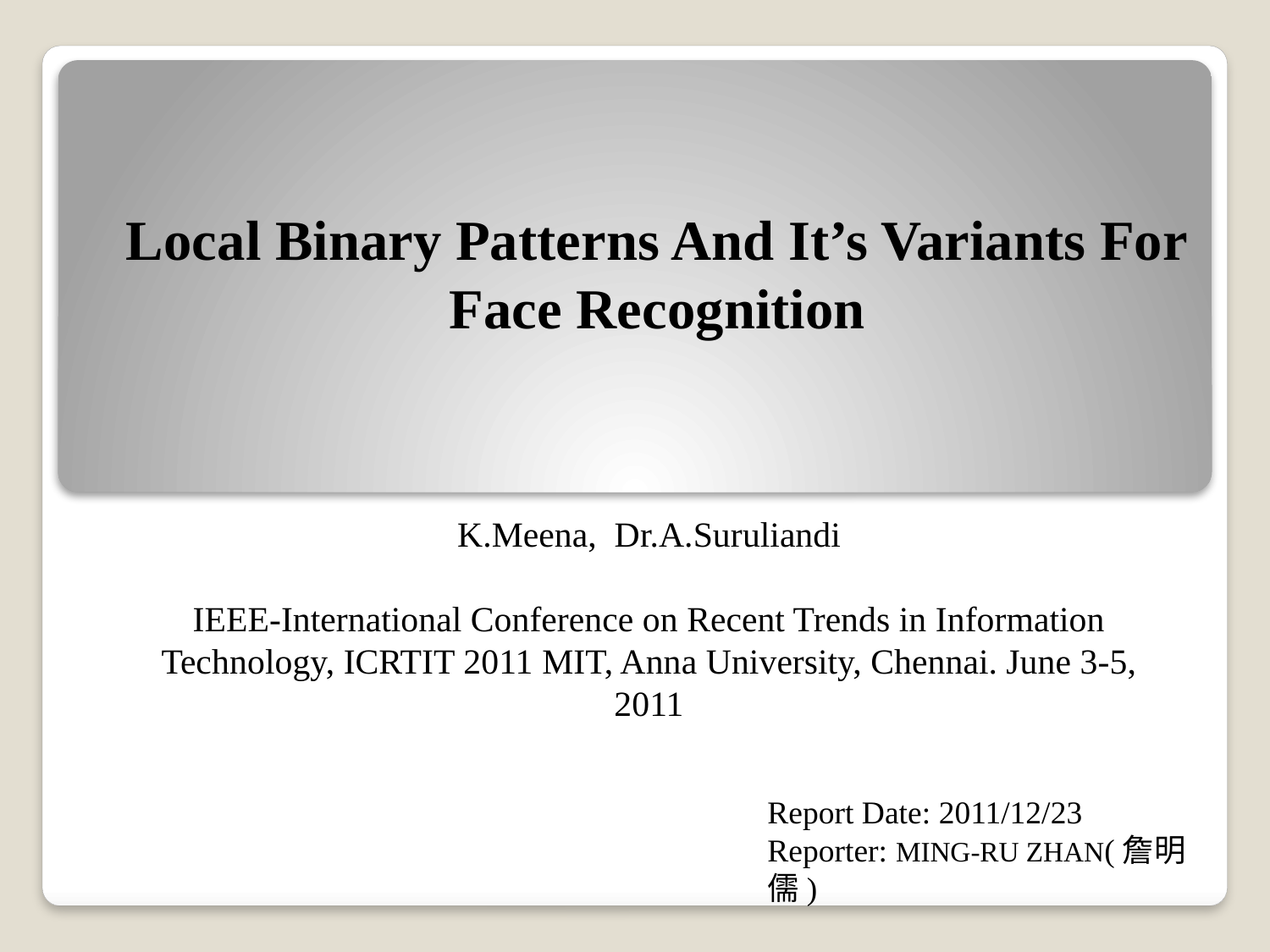

# Local Binary Patterns And It’s Variants For Face Recognition

K.Meena,  Dr.A.Suruliandi

IEEE-International Conference on Recent Trends in Information Technology, ICRTIT 2011 MIT, Anna University, Chennai. June 3-5, 2011
Report Date: 2011/12/23
Reporter: MING-RU ZHAN(詹明儒)